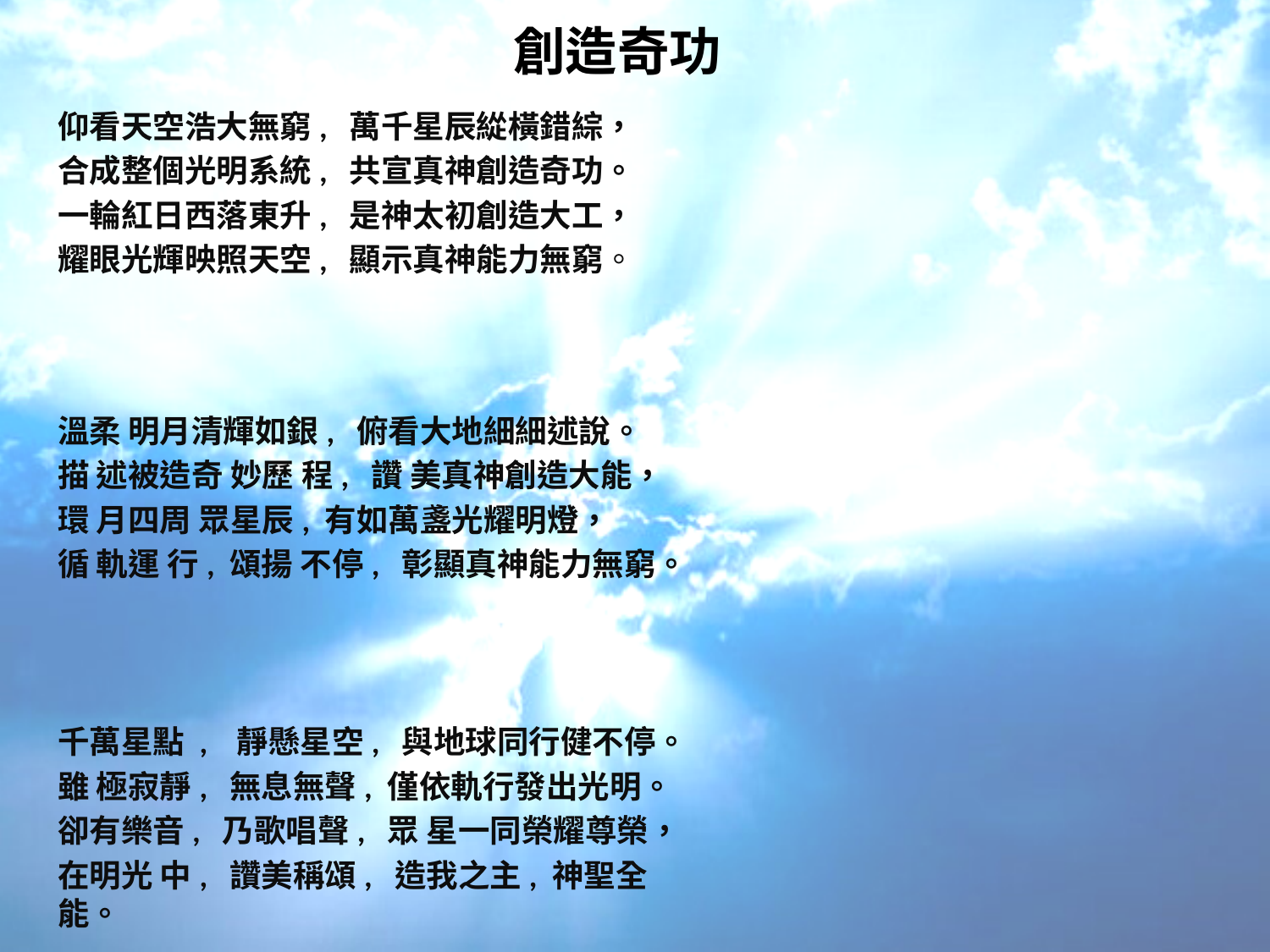

# 創造奇功
仰看天空浩大無窮,  萬千星辰緃橫錯綜，
合成整個光明系統,  共宣真神創造奇功。
一輪紅日西落東升,  是神太初創造大工，
耀眼光輝映照天空,  顯示真神能力無窮。

溫柔 明月清輝如銀,  俯看大地細細述說。
描 述被造奇 妙歷 程,  讚 美真神創造大能，
環 月四周 眾星辰, 有如萬盞光耀明燈，
循 軌運 行, 頌揚 不停,  彰顯真神能力無窮。

千萬星點 ,   靜懸星空,  與地球同行健不停。
雖 極寂靜,  無息無聲, 僅依軌行發出光明。
卻有樂音,  乃歌唱聲,  眾 星一同榮耀尊榮，
在明光 中,  讚美稱頌,  造我之主, 神聖全能。